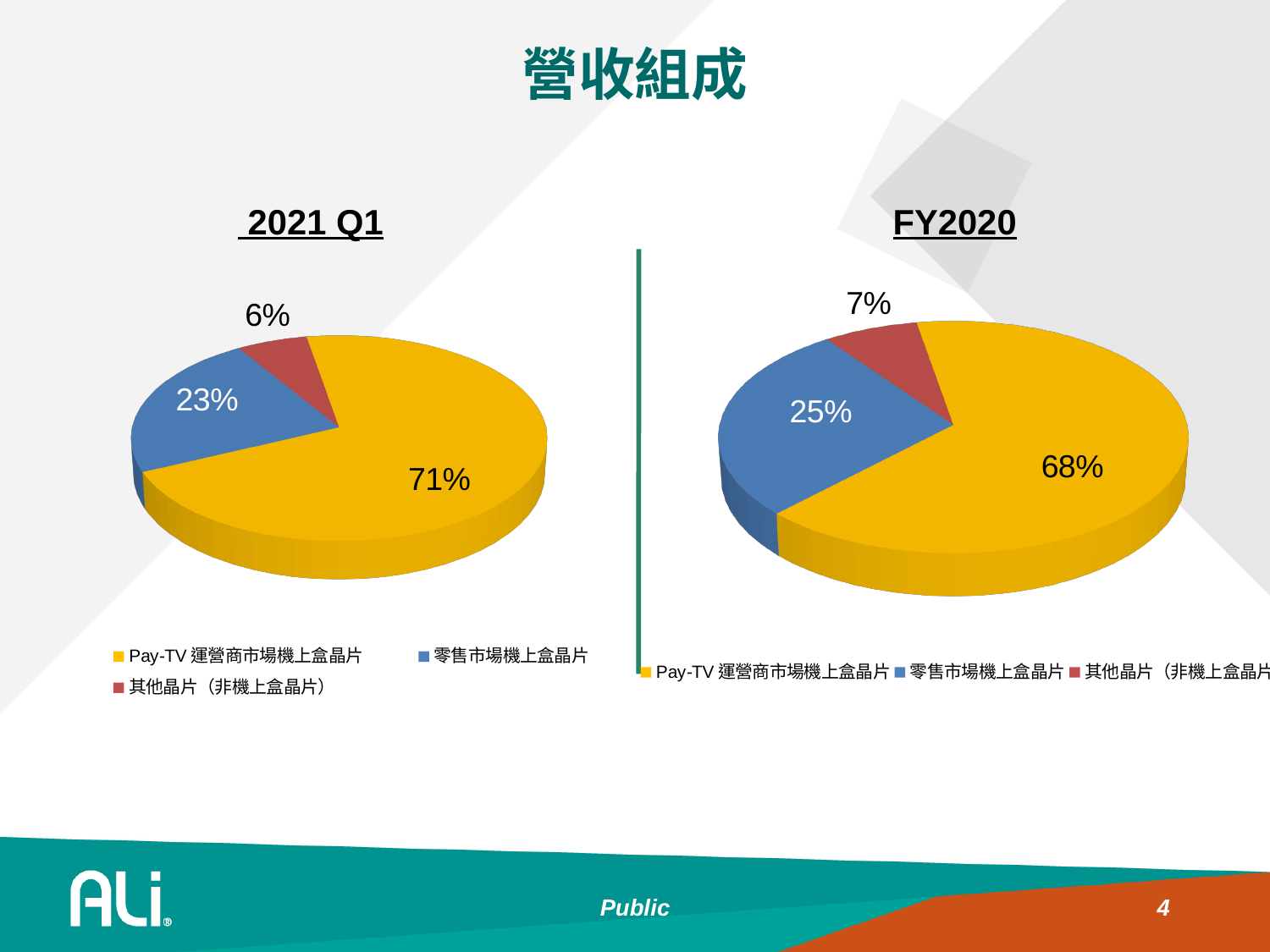

# 營收組成
 2021 Q1
FY2020

[unsupported chart]

[unsupported chart]